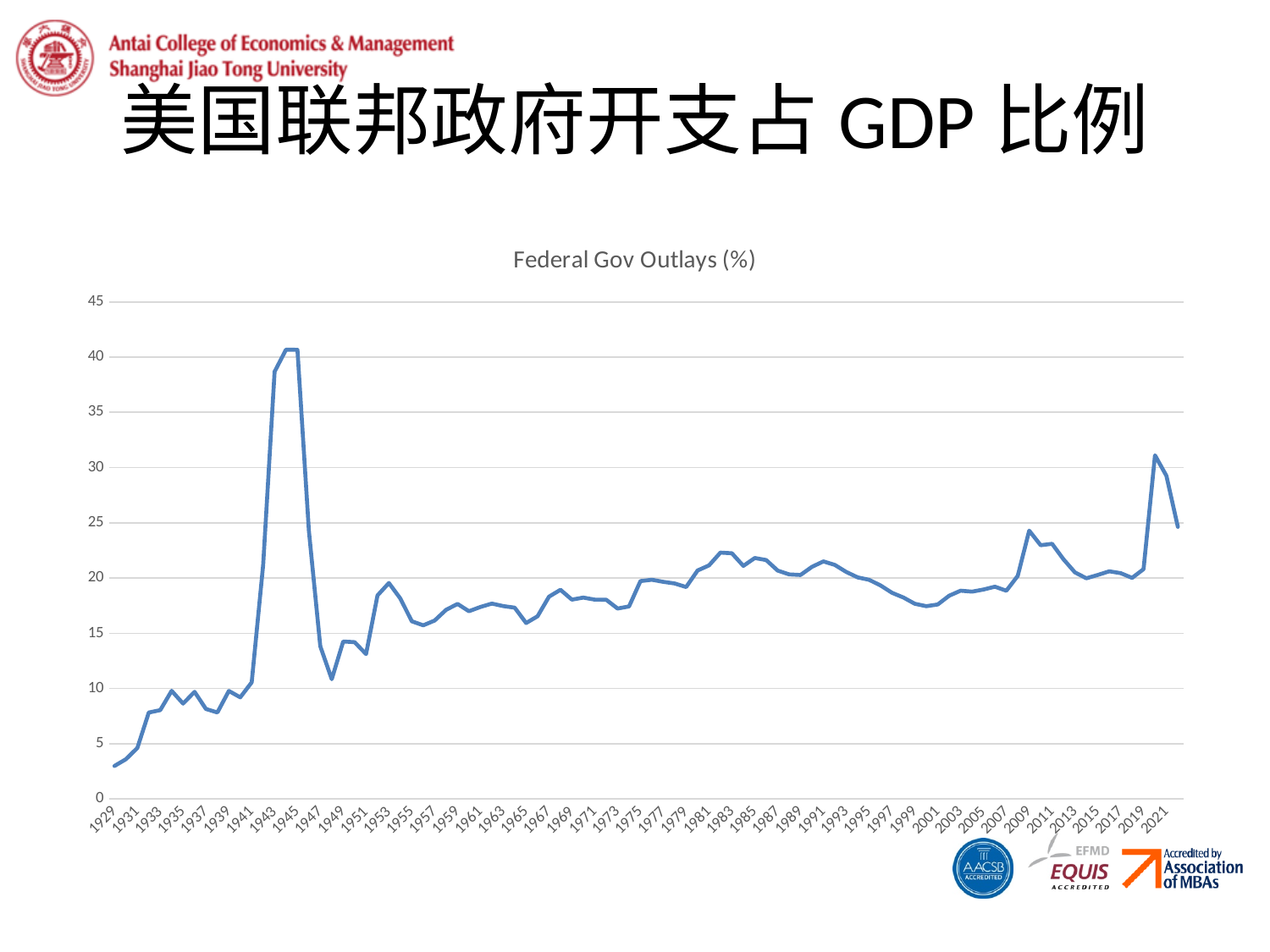

# 美国联邦政府开支占GDP比例

### Chart:

| Category | Federal Gov Outlays (%) |
|---|---|
| 1929 | 2.9907418034354794 |
| 1930 | 3.6024305555555554 |
| 1931 | 4.621984468478246 |
| 1932 | 7.827357951681731 |
| 1933 | 8.044931238408509 |
| 1934 | 9.791916167664672 |
| 1935 | 8.636737112916043 |
| 1936 | 9.69939879759519 |
| 1937 | 8.150274722320786 |
| 1938 | 7.83038739811338 |
| 1939 | 9.783062384280319 |
| 1940 | 9.201255600151605 |
| 1941 | 10.55842980767 |
| 1942 | 21.1729897801774 |
| 1943 | 38.68103838805618 |
| 1944 | 40.67953681715505 |
| 1945 | 40.66190950277843 |
| 1946 | 24.274067725844375 |
| 1947 | 13.819626946990576 |
| 1948 | 10.844251424574084 |
| 1949 | 14.252683732452518 |
| 1950 | 14.195519416196673 |
| 1951 | 13.119678075834356 |
| 1952 | 18.42593121922138 |
| 1953 | 19.55228175469788 |
| 1954 | 18.14240978724821 |
| 1955 | 16.086378144110856 |
| 1956 | 15.720380191074723 |
| 1957 | 16.154367045749403 |
| 1958 | 17.123864106277885 |
| 1959 | 17.654997373738148 |
| 1960 | 16.997429855710553 |
| 1961 | 17.381970050283794 |
| 1962 | 17.6878802229427 |
| 1963 | 17.462702957094674 |
| 1964 | 17.317009029015573 |
| 1965 | 15.927489158535288 |
| 1966 | 16.539179310904412 |
| 1967 | 18.310640390995385 |
| 1968 | 18.93731043713343 |
| 1969 | 18.046117637809974 |
| 1970 | 18.22868286029201 |
| 1971 | 18.042838133665278 |
| 1972 | 18.034492733228575 |
| 1973 | 17.238048065913837 |
| 1974 | 17.431497829144025 |
| 1975 | 19.724091105487314 |
| 1976 | 19.845714663939376 |
| 1977 | 19.65668600545867 |
| 1978 | 19.507832755499553 |
| 1979 | 19.184016643493614 |
| 1980 | 20.68174683364441 |
| 1981 | 21.14849794561404 |
| 1982 | 22.302334268101248 |
| 1983 | 22.244236301326513 |
| 1984 | 21.096747013643952 |
| 1985 | 21.81029223695252 |
| 1986 | 21.625803476306277 |
| 1987 | 20.679146031638147 |
| 1988 | 20.327100215833738 |
| 1989 | 20.273451763513055 |
| 1990 | 21.01228814866788 |
| 1991 | 21.503706726507353 |
| 1992 | 21.188032440704276 |
| 1993 | 20.549301974365168 |
| 1994 | 20.059073152015387 |
| 1995 | 19.84020679213414 |
| 1996 | 19.32937468305322 |
| 1997 | 18.6663514252085 |
| 1998 | 18.233381519234033 |
| 1999 | 17.670144401948175 |
| 2000 | 17.451549865807586 |
| 2001 | 17.604030418272508 |
| 2002 | 18.399433878775834 |
| 2003 | 18.853126404776347 |
| 2004 | 18.767325988712958 |
| 2005 | 18.95789288251416 |
| 2006 | 19.217791967230045 |
| 2007 | 18.852031348407667 |
| 2008 | 20.193445273896263 |
| 2009 | 24.296592908431773 |
| 2010 | 22.972196768283812 |
| 2011 | 23.096968787474605 |
| 2012 | 21.69662550133906 |
| 2013 | 20.51202752731726 |
| 2014 | 19.978044164311058 |
| 2015 | 20.278162891478278 |
| 2016 | 20.60759644796879 |
| 2017 | 20.442363347720484 |
| 2018 | 20.01183652235337 |
| 2019 | 20.805018442563146 |
| 2020 | 31.10979838345519 |
| 2021 | 29.261957099784468 |
| 2022 | 24.637287403915415 |